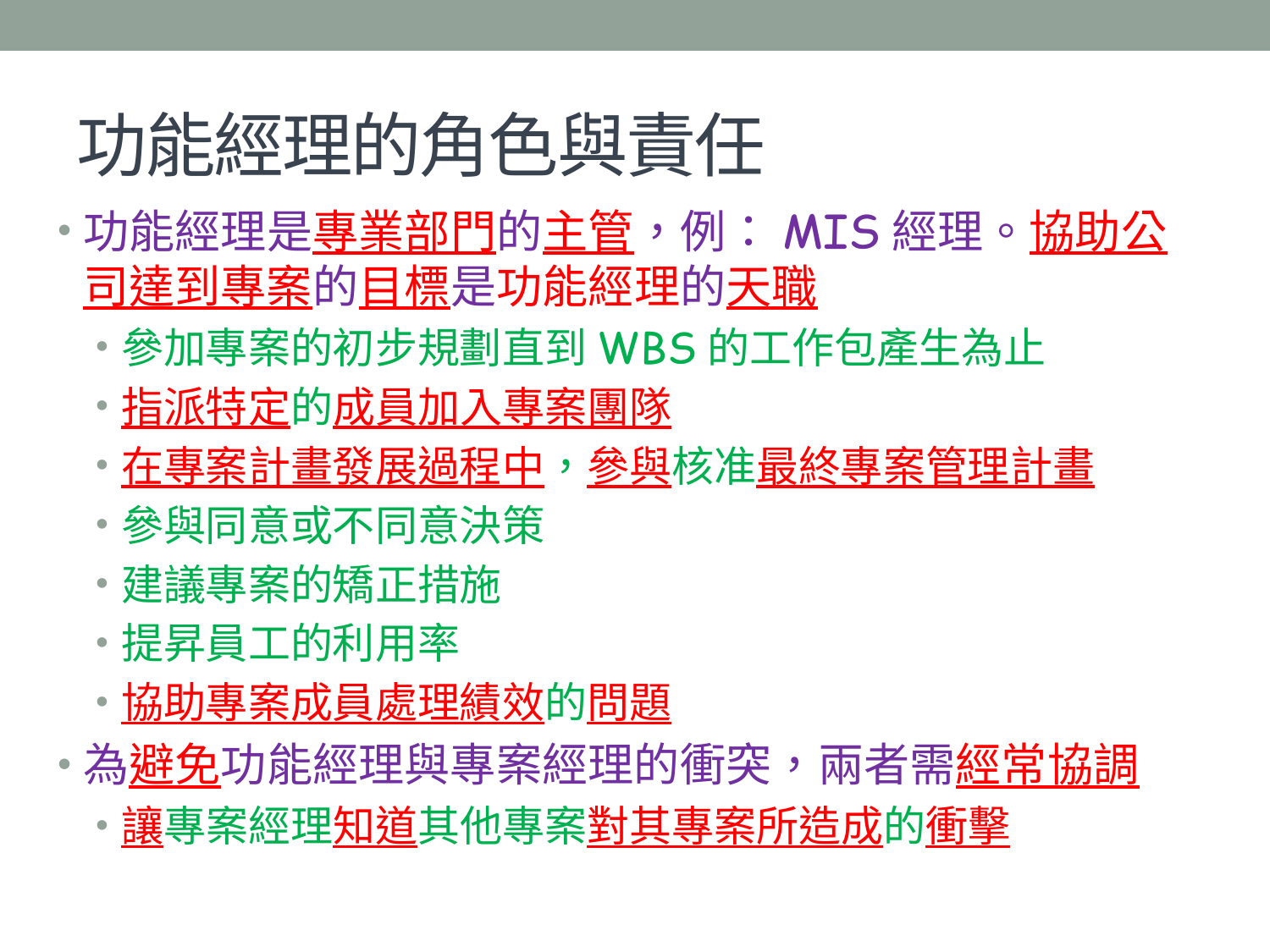

# 功能經理的角色與責任
功能經理是專業部門的主管，例：MIS經理。協助公司達到專案的目標是功能經理的天職
參加專案的初步規劃直到WBS的工作包產生為止
指派特定的成員加入專案團隊
在專案計畫發展過程中，參與核准最終專案管理計畫
參與同意或不同意決策
建議專案的矯正措施
提昇員工的利用率
協助專案成員處理績效的問題
為避免功能經理與專案經理的衝突，兩者需經常協調
讓專案經理知道其他專案對其專案所造成的衝擊